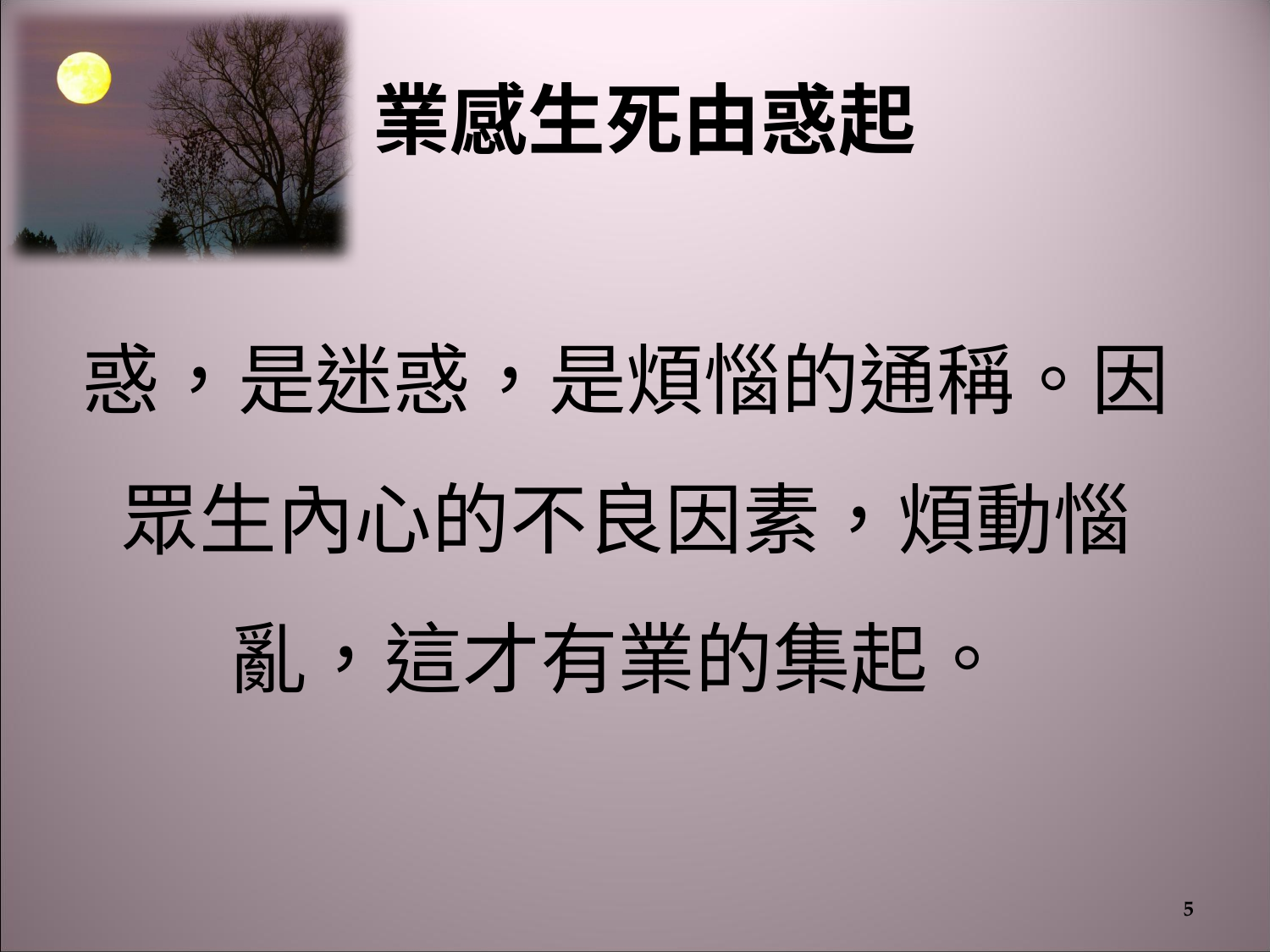

# 業感生死由惑起
惑，是迷惑，是煩惱的通稱。因眾生內心的不良因素，煩動惱亂，這才有業的集起。
5